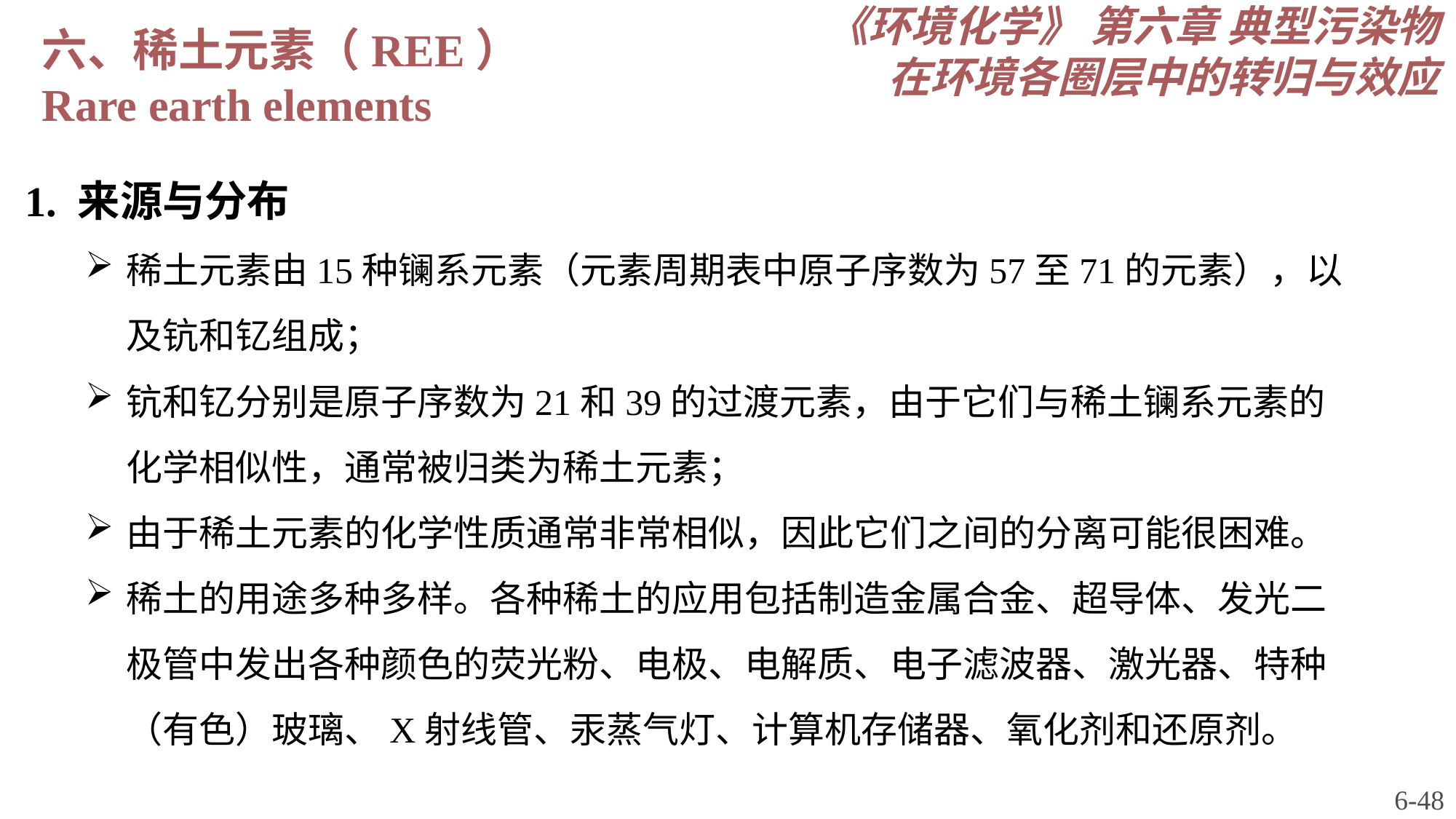

《环境化学》 第六章 典型污染物在环境各圈层中的转归与效应
六、稀土元素（REE）
Rare earth elements
1. 来源与分布
稀土元素由15种镧系元素（元素周期表中原子序数为57至71的元素），以及钪和钇组成；
钪和钇分别是原子序数为21和39的过渡元素，由于它们与稀土镧系元素的化学相似性，通常被归类为稀土元素；
由于稀土元素的化学性质通常非常相似，因此它们之间的分离可能很困难。
稀土的用途多种多样。各种稀土的应用包括制造金属合金、超导体、发光二极管中发出各种颜色的荧光粉、电极、电解质、电子滤波器、激光器、特种（有色）玻璃、X射线管、汞蒸气灯、计算机存储器、氧化剂和还原剂。
6-48